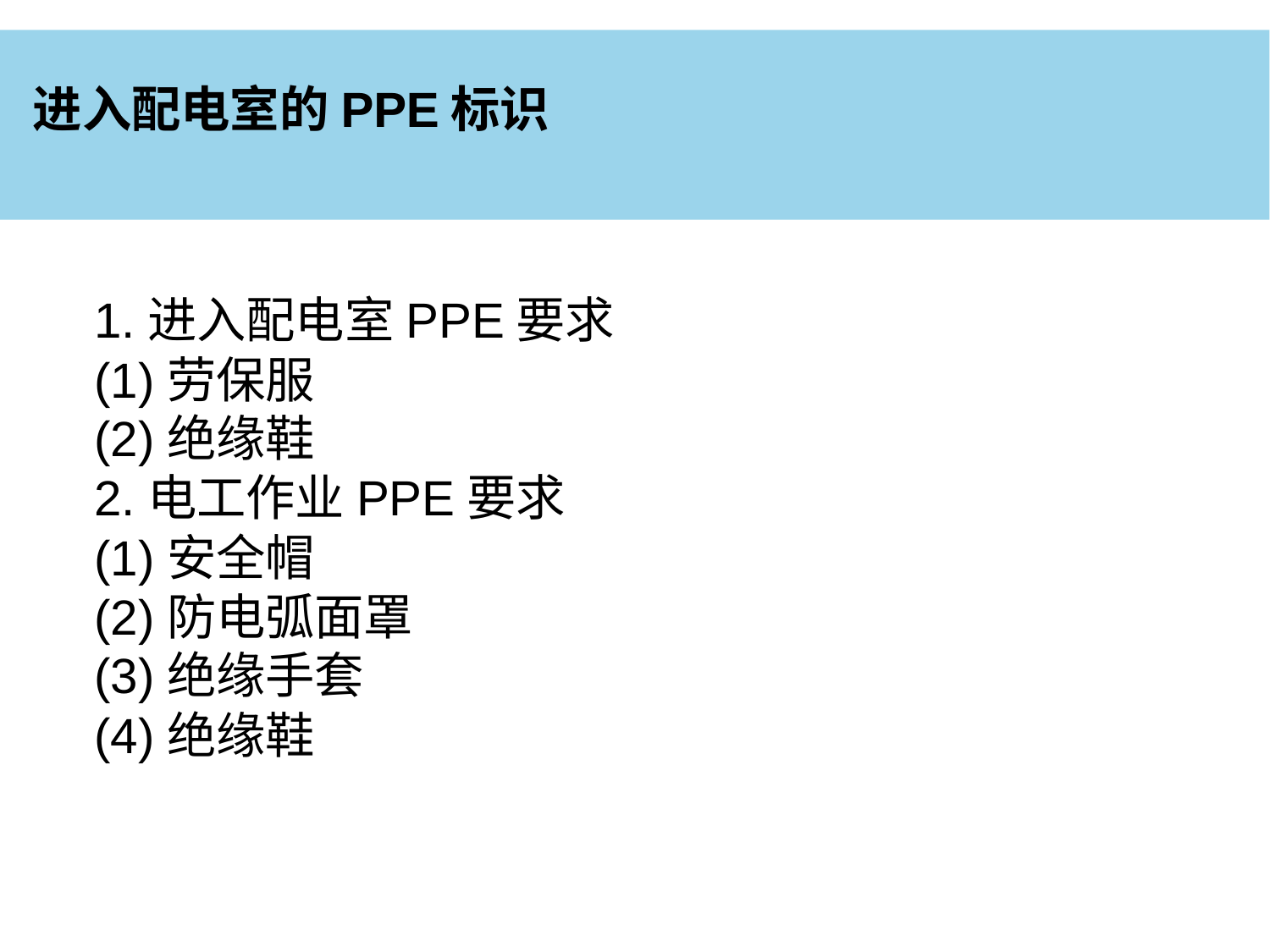

# 进入配电室的PPE标识
1.进入配电室PPE要求
(1)劳保服
(2)绝缘鞋
2.电工作业PPE要求
(1)安全帽
(2)防电弧面罩
(3)绝缘手套
(4)绝缘鞋